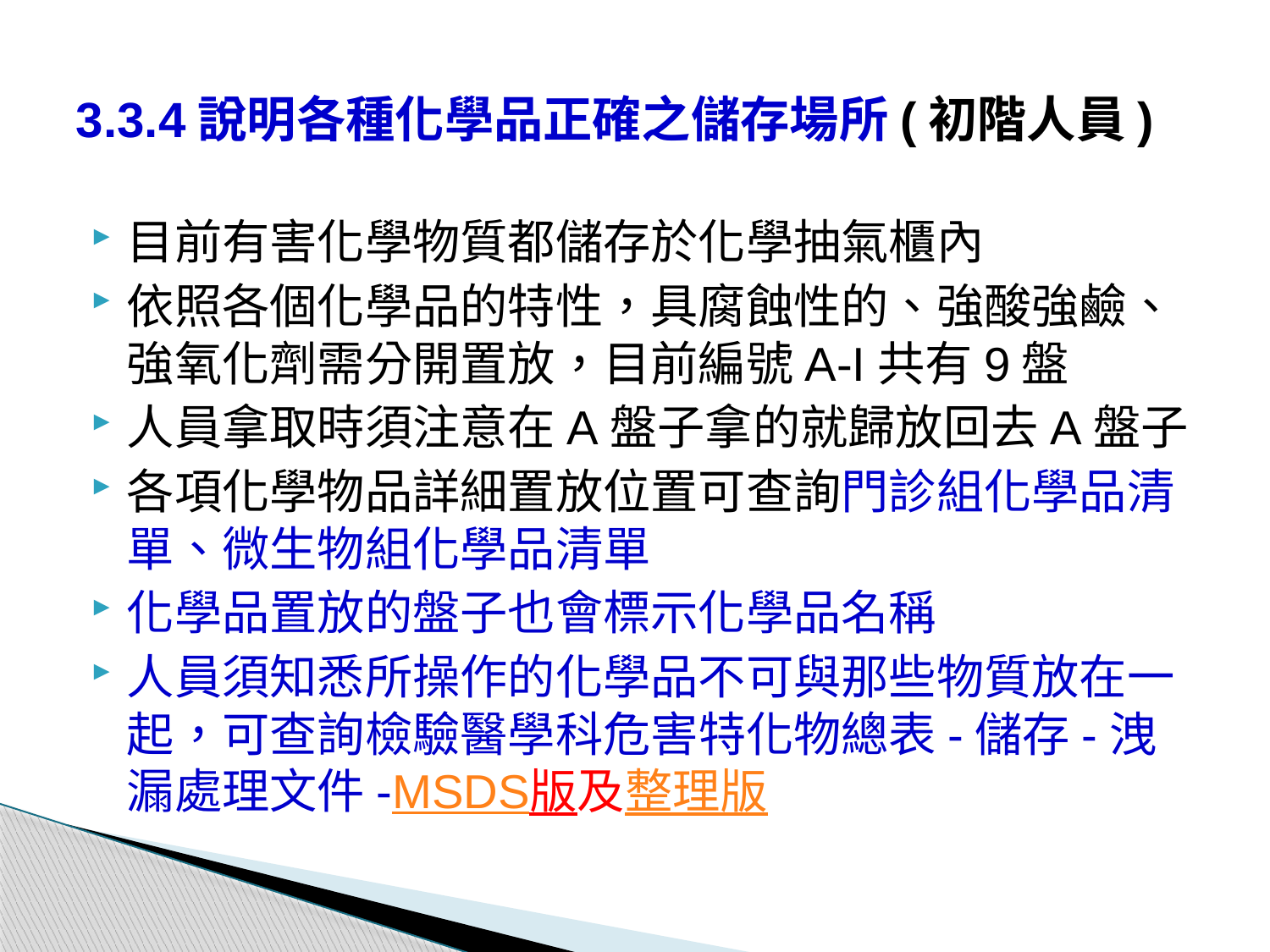

# 3.3.4說明各種化學品正確之儲存場所(初階人員)
目前有害化學物質都儲存於化學抽氣櫃內
依照各個化學品的特性，具腐蝕性的、強酸強鹼、強氧化劑需分開置放，目前編號A-I共有9盤
人員拿取時須注意在A盤子拿的就歸放回去A盤子
各項化學物品詳細置放位置可查詢門診組化學品清單、微生物組化學品清單
化學品置放的盤子也會標示化學品名稱
人員須知悉所操作的化學品不可與那些物質放在一起，可查詢檢驗醫學科危害特化物總表-儲存-洩漏處理文件-MSDS版及整理版